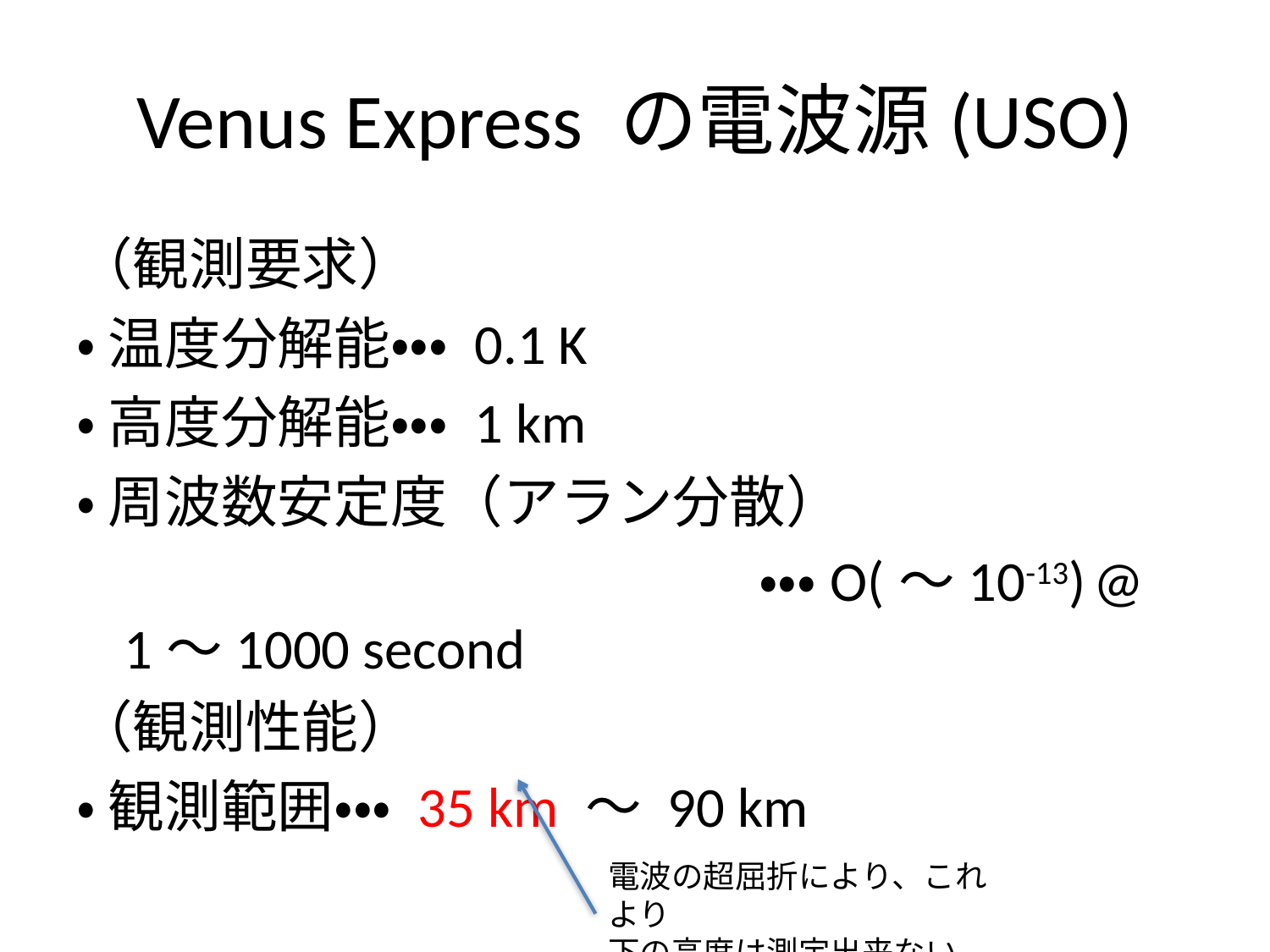

# Venus Express の電波源(USO)
（観測要求）
・ 温度分解能・・・ 0.1 K
・ 高度分解能・・・ 1 km
・ 周波数安定度（アラン分散）
						・・・O(〜10-13) @ 1〜1000 second
（観測性能）
・ 観測範囲・・・ 35 km 〜 90 km

電波の超屈折により、これより
下の高度は測定出来ない